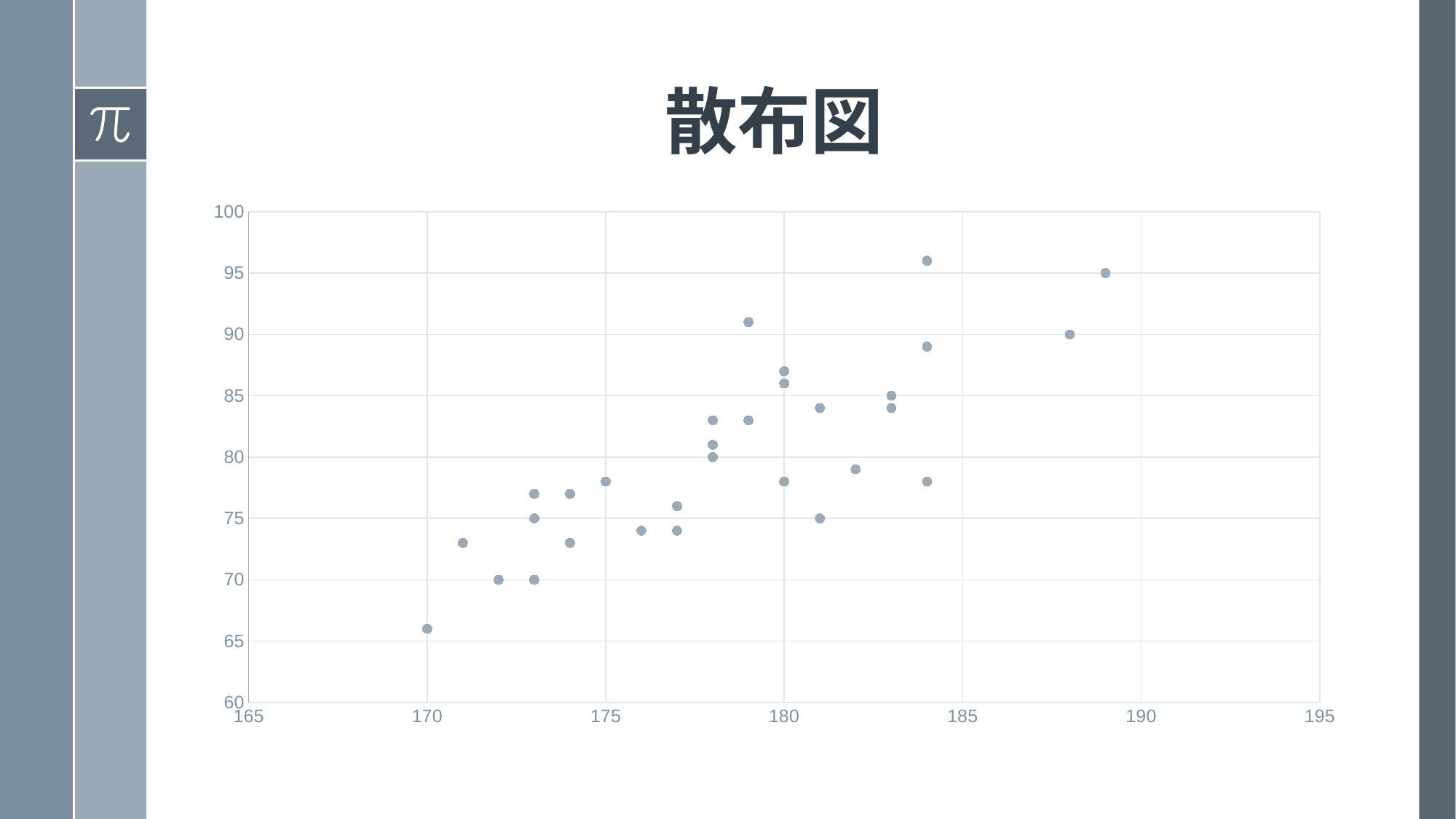

# 散布図

### Chart

| Category |  |
|---|---|